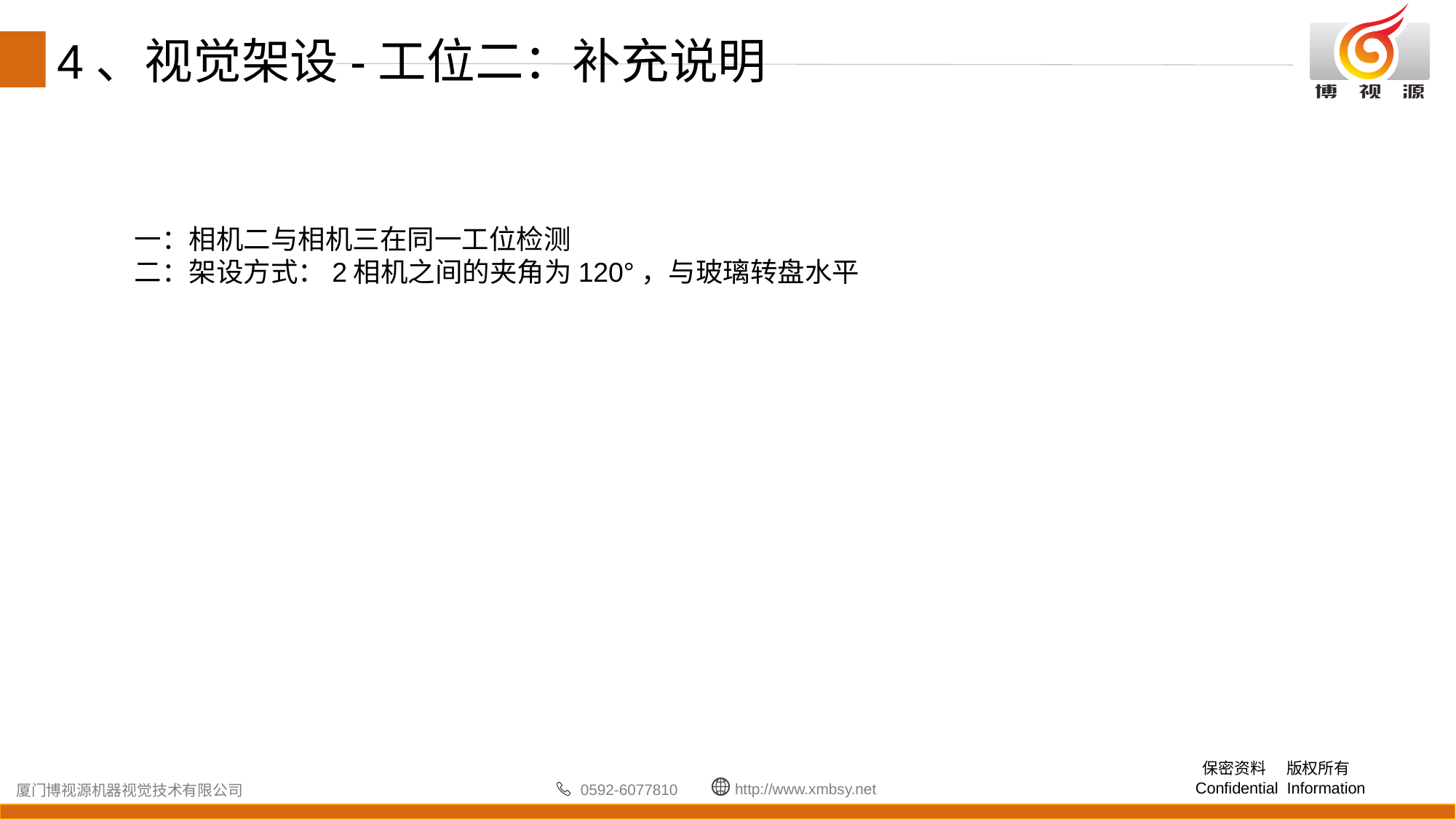

4、视觉架设-工位二：补充说明
一：相机二与相机三在同一工位检测
二：架设方式：2相机之间的夹角为120°，与玻璃转盘水平